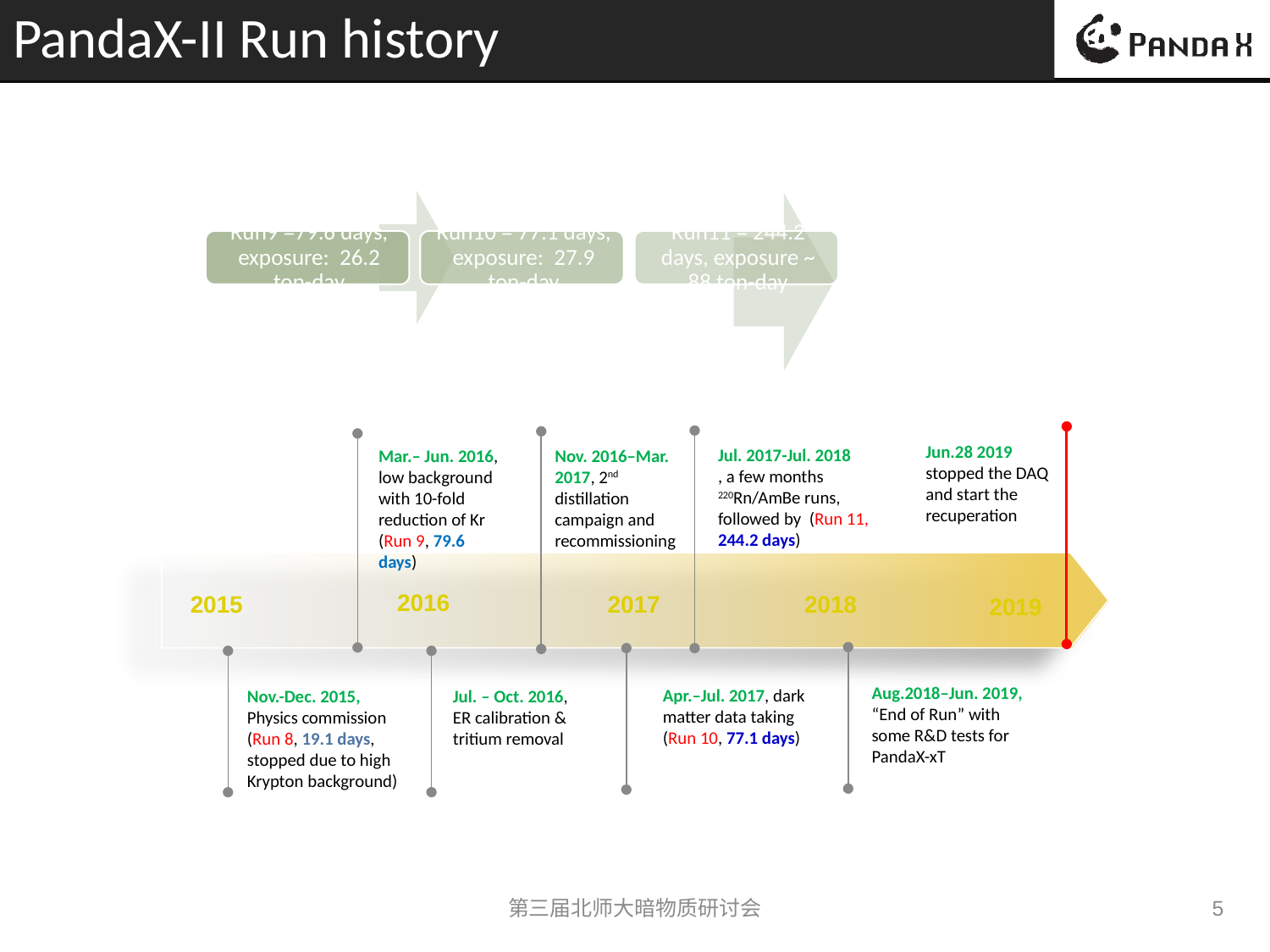

# PandaX-II Run history

Run9 =79.6 days, exposure:  26.2 ton-day
Run10 = 77.1 days, exposure:  27.9 ton-day
Run11 = 244.2 days, exposure ~ 88 ton-day

Jun.28 2019
stopped the DAQ and start the recuperation

Jul. 2017-Jul. 2018
, a few months 220Rn/AmBe runs, followed by  (Run 11, 244.2 days)

Nov. 2016–Mar. 2017, 2nd distillation  campaign and recommissioning
Mar.– Jun. 2016, low background with 10-fold reduction of Kr  (Run 9, 79.6 days)

2016
2015
2017
2018
2019
Aug.2018–Jun. 2019, “End of Run” with some R&D tests for PandaX-xT
Apr.–Jul. 2017, dark matter data taking (Run 10, 77.1 days)
Nov.-Dec. 2015,
Physics commission (Run 8, 19.1 days, stopped due to high Krypton background)
Jul. – Oct. 2016,
ER calibration & tritium removal
第三届北师大暗物质研讨会
5